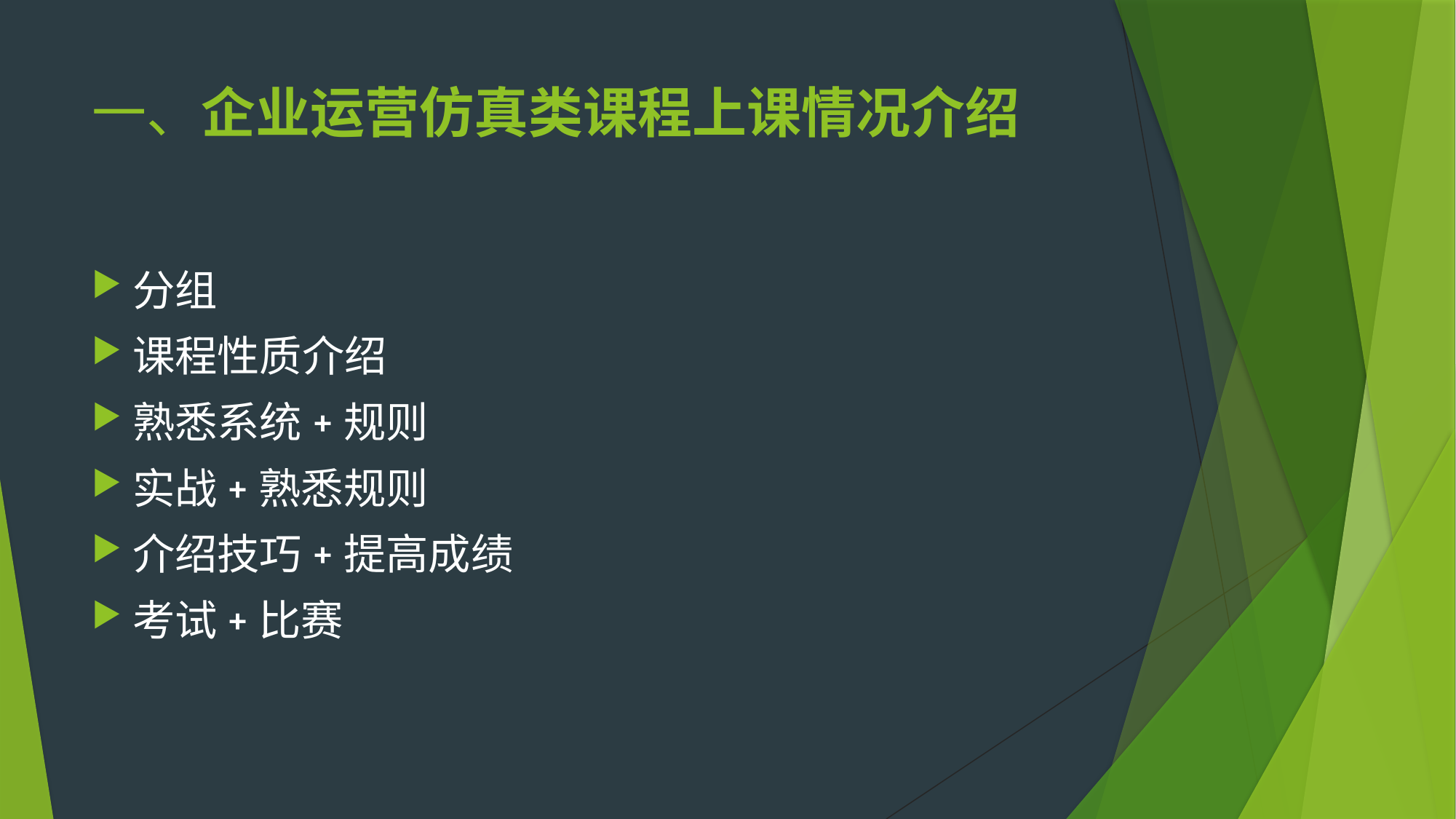

# 一、企业运营仿真类课程上课情况介绍
分组
课程性质介绍
熟悉系统+规则
实战+熟悉规则
介绍技巧+提高成绩
考试+比赛